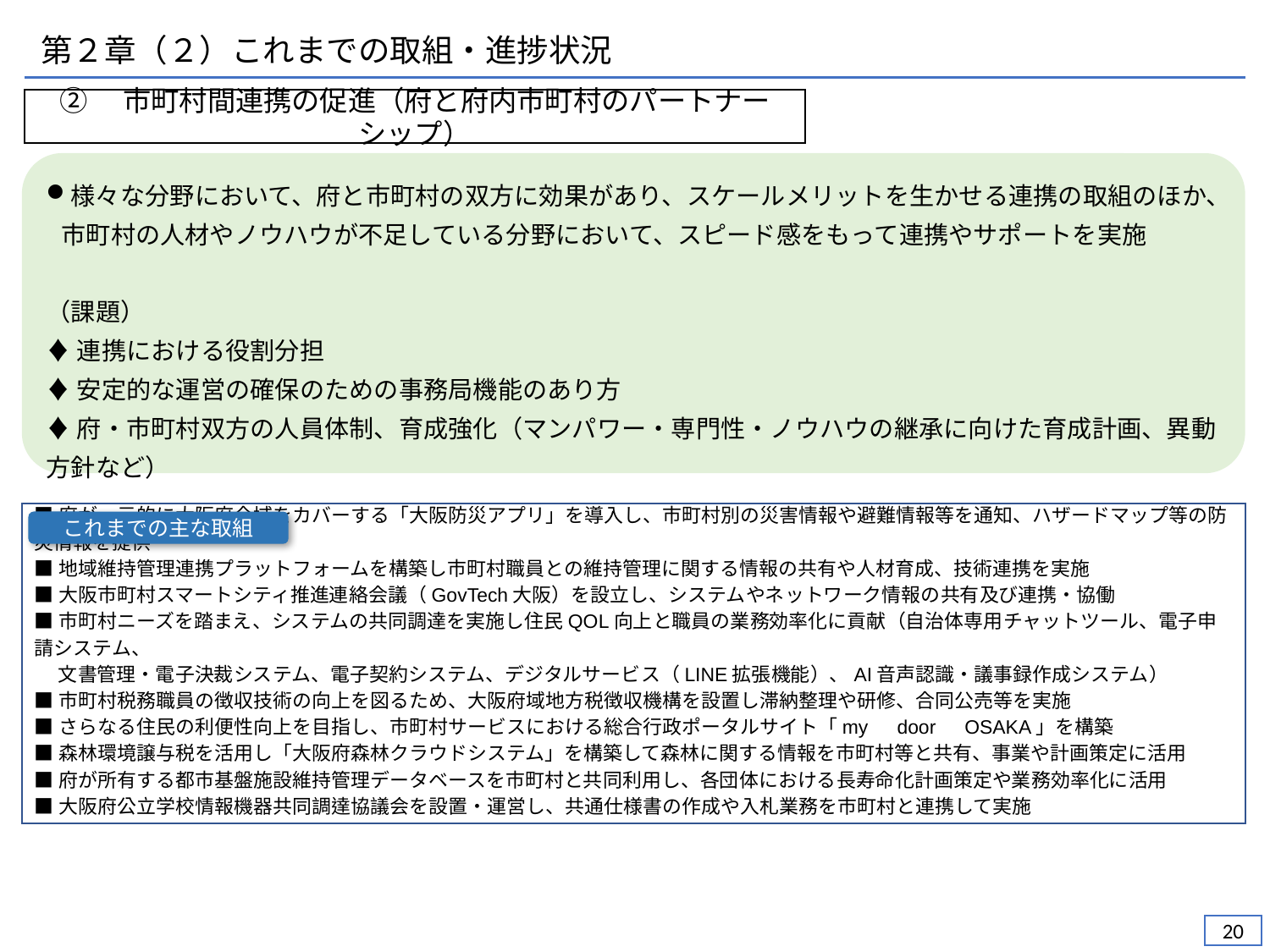

第２章（２）これまでの取組・進捗状況
②　市町村間連携の促進（府と府内市町村のパートナーシップ）
様々な分野において、府と市町村の双方に効果があり、スケールメリットを生かせる連携の取組のほか、市町村の人材やノウハウが不足している分野において、スピード感をもって連携やサポートを実施

（課題）
♦連携における役割分担
♦安定的な運営の確保のための事務局機能のあり方
♦府・市町村双方の人員体制、育成強化（マンパワー・専門性・ノウハウの継承に向けた育成計画、異動方針など）

■府が一元的に大阪府全域をカバーする「大阪防災アプリ」を導入し、市町村別の災害情報や避難情報等を通知、ハザードマップ等の防災情報を提供
■地域維持管理連携プラットフォームを構築し市町村職員との維持管理に関する情報の共有や人材育成、技術連携を実施
■大阪市町村スマートシティ推進連絡会議（GovTech大阪）を設立し、システムやネットワーク情報の共有及び連携・協働
■市町村ニーズを踏まえ、システムの共同調達を実施し住民QOL向上と職員の業務効率化に貢献（自治体専用チャットツール、電子申請システム、
　 文書管理・電子決裁システム、電子契約システム、デジタルサービス（LINE拡張機能）、AI音声認識・議事録作成システム）
■市町村税務職員の徴収技術の向上を図るため、大阪府域地方税徴収機構を設置し滞納整理や研修、合同公売等を実施
■さらなる住民の利便性向上を目指し、市町村サービスにおける総合行政ポータルサイト「my　door　OSAKA」を構築
■森林環境譲与税を活用し「大阪府森林クラウドシステム」を構築して森林に関する情報を市町村等と共有、事業や計画策定に活用
■府が所有する都市基盤施設維持管理データベースを市町村と共同利用し、各団体における長寿命化計画策定や業務効率化に活用
■大阪府公立学校情報機器共同調達協議会を設置・運営し、共通仕様書の作成や入札業務を市町村と連携して実施
これまでの主な取組
20